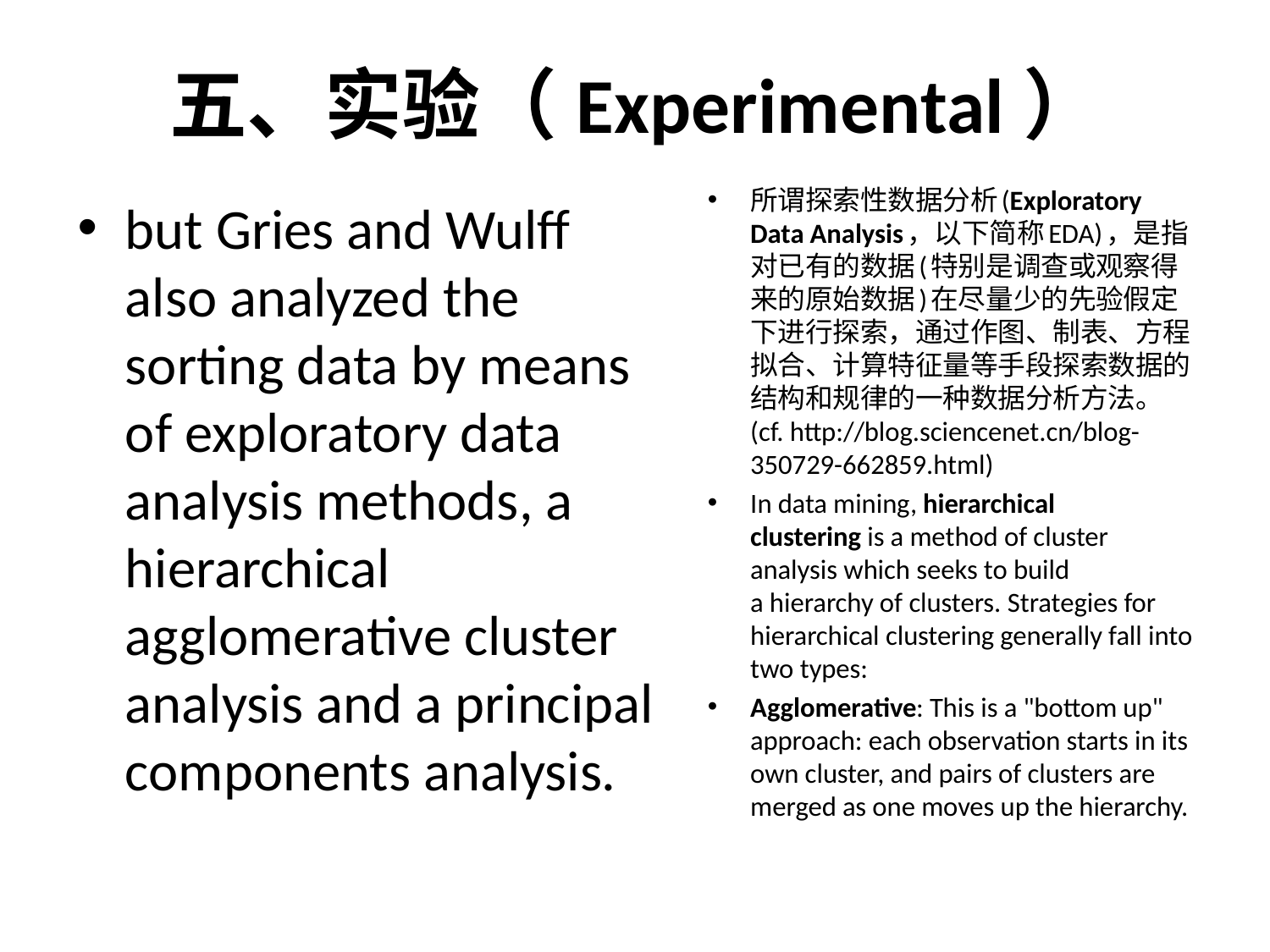

# 五、实验（Experimental）
所谓探索性数据分析(Exploratory Data Analysis，以下简称EDA)，是指对已有的数据(特别是调查或观察得来的原始数据)在尽量少的先验假定下进行探索，通过作图、制表、方程拟合、计算特征量等手段探索数据的结构和规律的一种数据分析方法。(cf. http://blog.sciencenet.cn/blog-350729-662859.html)
In data mining, hierarchical clustering is a method of cluster analysis which seeks to build a hierarchy of clusters. Strategies for hierarchical clustering generally fall into two types:
Agglomerative: This is a "bottom up" approach: each observation starts in its own cluster, and pairs of clusters are merged as one moves up the hierarchy.
but Gries and Wulff also analyzed the sorting data by means of exploratory data analysis methods, a hierarchical agglomerative cluster analysis and a principal components analysis.